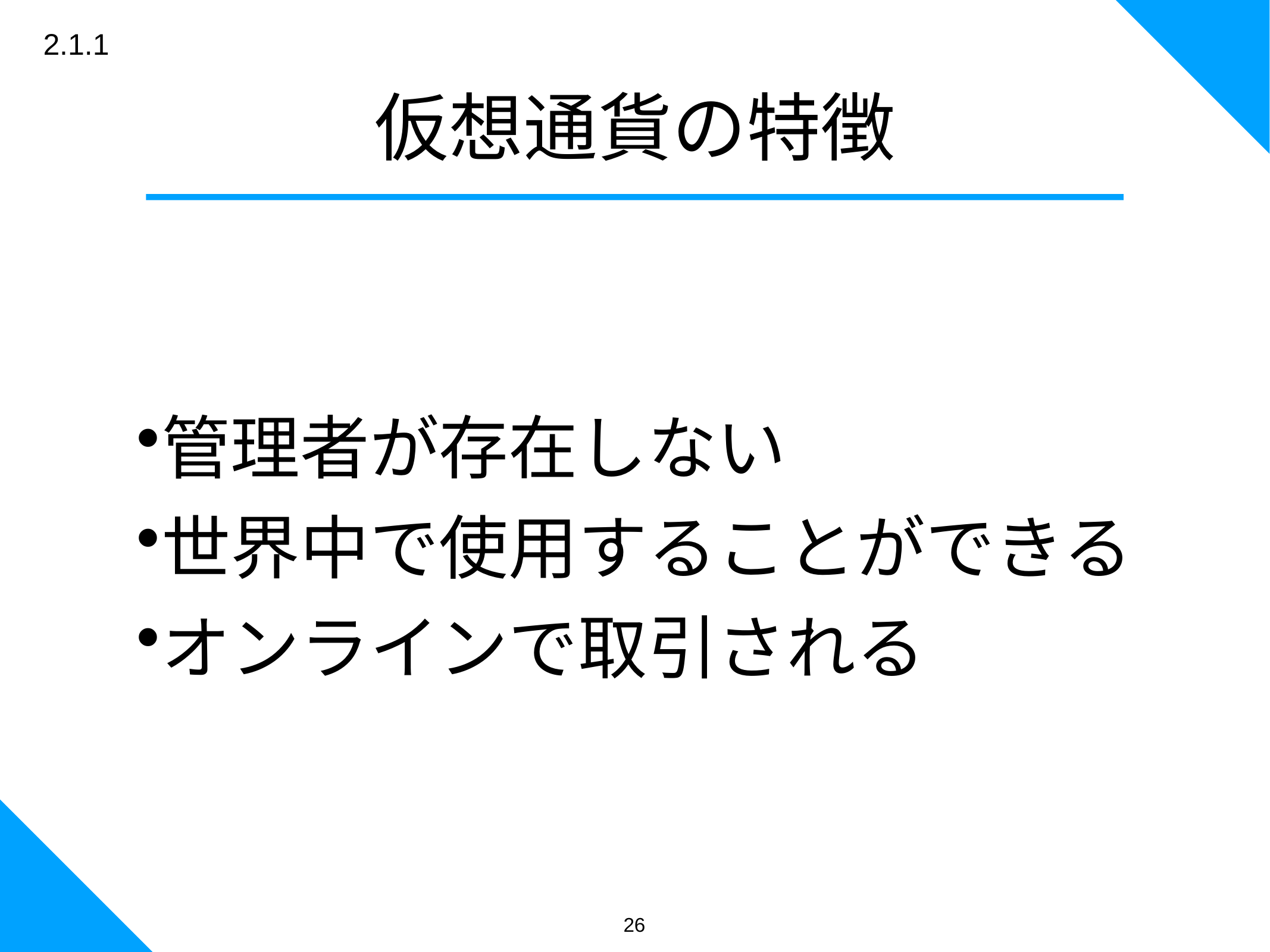

2.1.1
仮想通貨の特徴
管理者が存在しない
世界中で使用することができる
オンラインで取引される
26